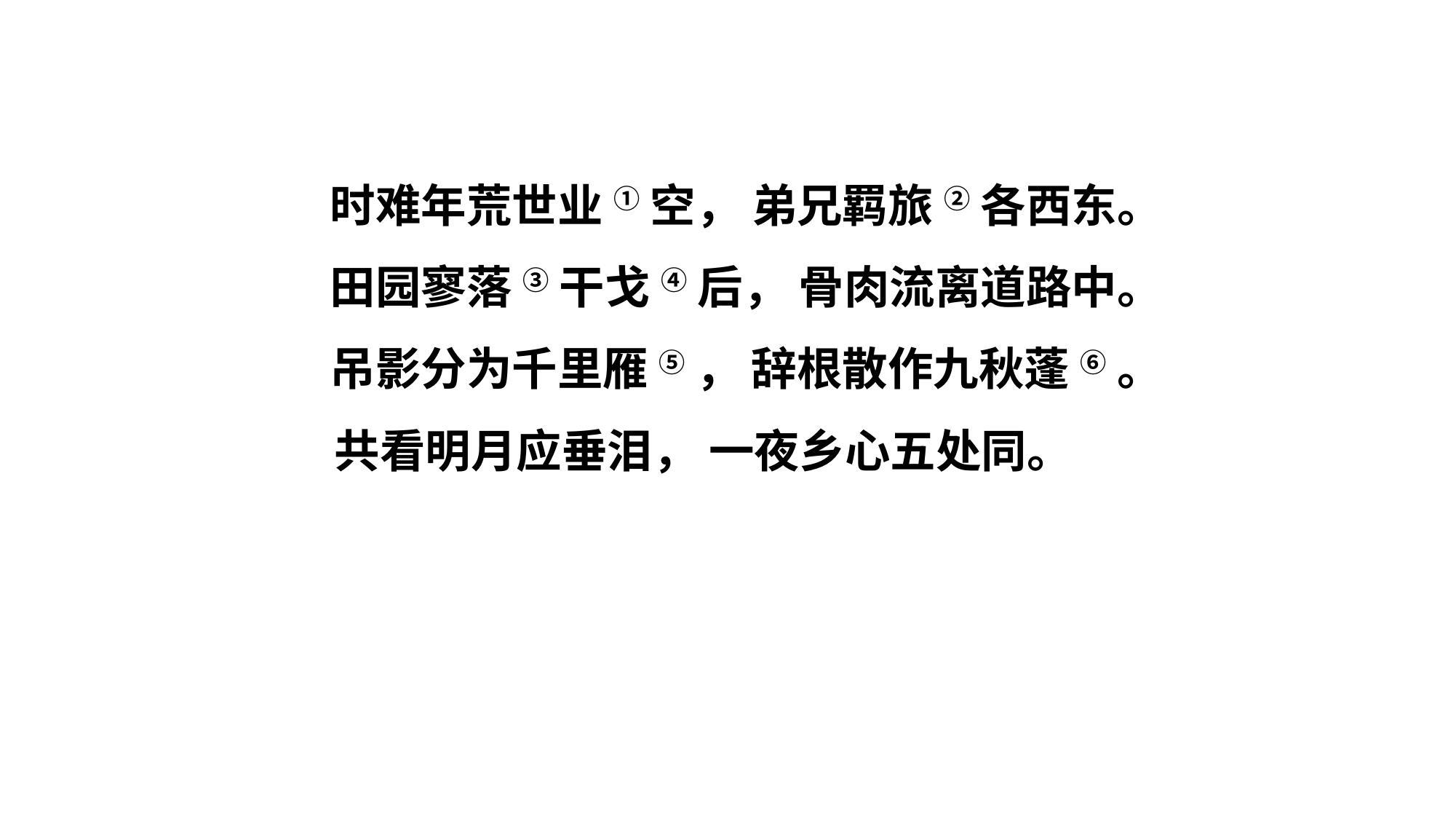

时难年荒世业 ① 空， 弟兄羁旅 ② 各西东。
田园寥落 ③ 干戈 ④ 后， 骨肉流离道路中。
吊影分为千里雁 ⑤ ， 辞根散作九秋蓬 ⑥ 。
共看明月应垂泪， 一夜乡心五处同。